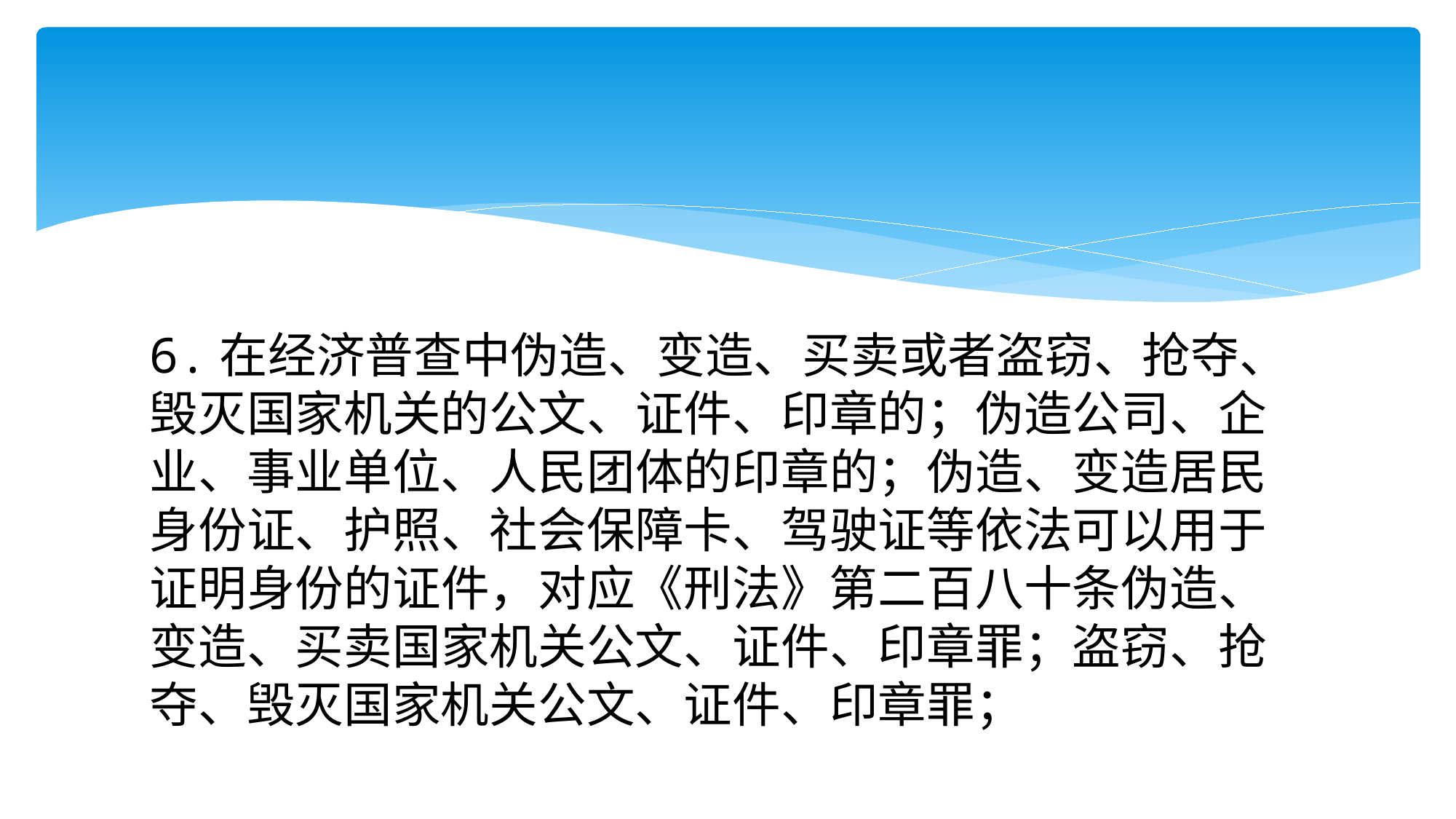

6.在经济普查中伪造、变造、买卖或者盗窃、抢夺、毁灭国家机关的公文、证件、印章的；伪造公司、企业、事业单位、人民团体的印章的；伪造、变造居民身份证、护照、社会保障卡、驾驶证等依法可以用于证明身份的证件，对应《刑法》第二百八十条伪造、变造、买卖国家机关公文、证件、印章罪；盗窃、抢夺、毁灭国家机关公文、证件、印章罪；